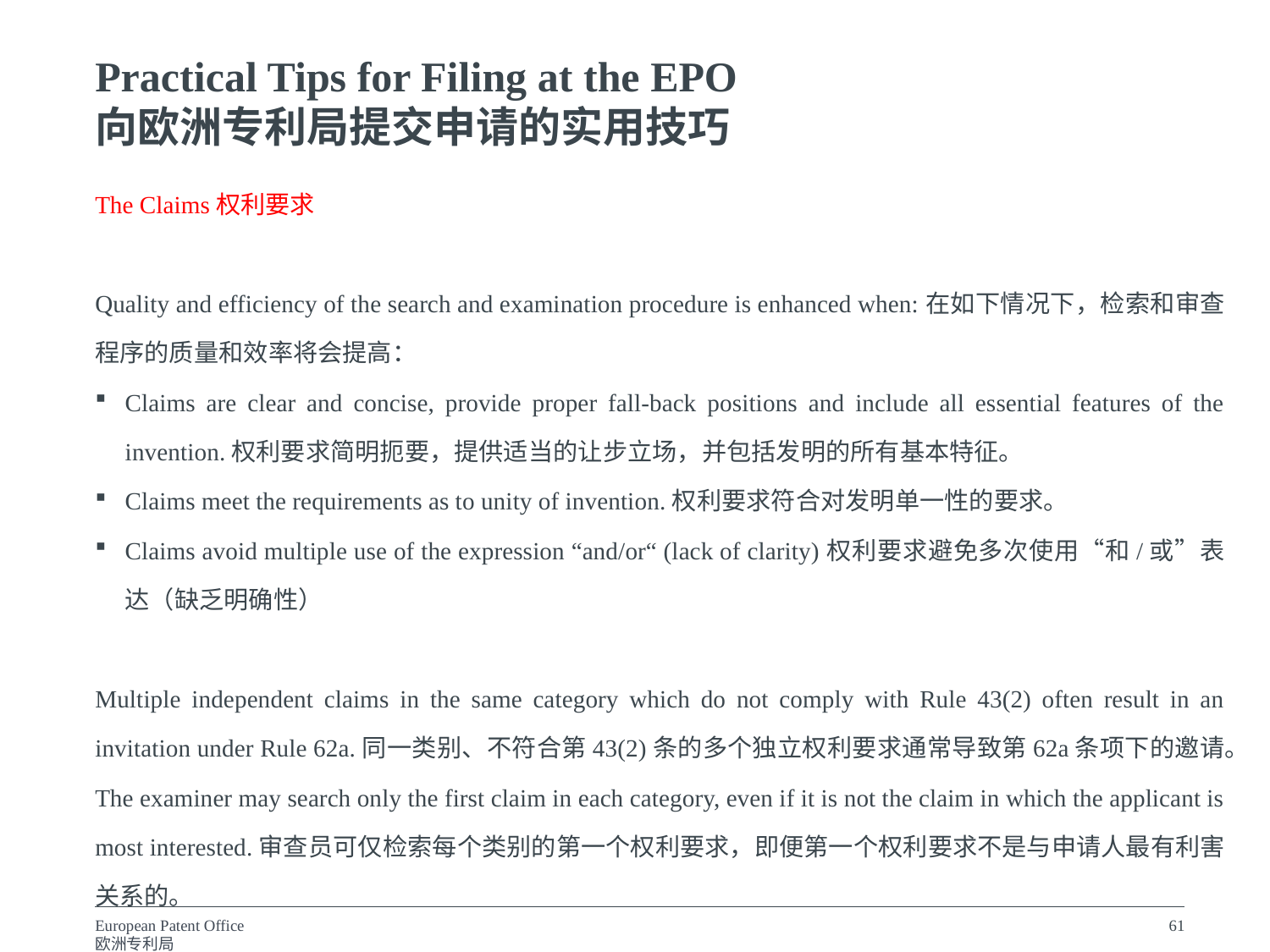

Practical Tips for Filing at the EPO
向欧洲专利局提交申请的实用技巧
The Claims权利要求

Quality and efficiency of the search and examination procedure is enhanced when:在如下情况下，检索和审查程序的质量和效率将会提高：
Claims are clear and concise, provide proper fall-back positions and include all essential features of the invention.权利要求简明扼要，提供适当的让步立场，并包括发明的所有基本特征。
Claims meet the requirements as to unity of invention.权利要求符合对发明单一性的要求。
Claims avoid multiple use of the expression “and/or“ (lack of clarity)权利要求避免多次使用“和/或”表达（缺乏明确性）

Multiple independent claims in the same category which do not comply with Rule 43(2) often result in an invitation under Rule 62a.同一类别、不符合第43(2)条的多个独立权利要求通常导致第62a条项下的邀请。The examiner may search only the first claim in each category, even if it is not the claim in which the applicant is most interested.审查员可仅检索每个类别的第一个权利要求，即便第一个权利要求不是与申请人最有利害关系的。
61